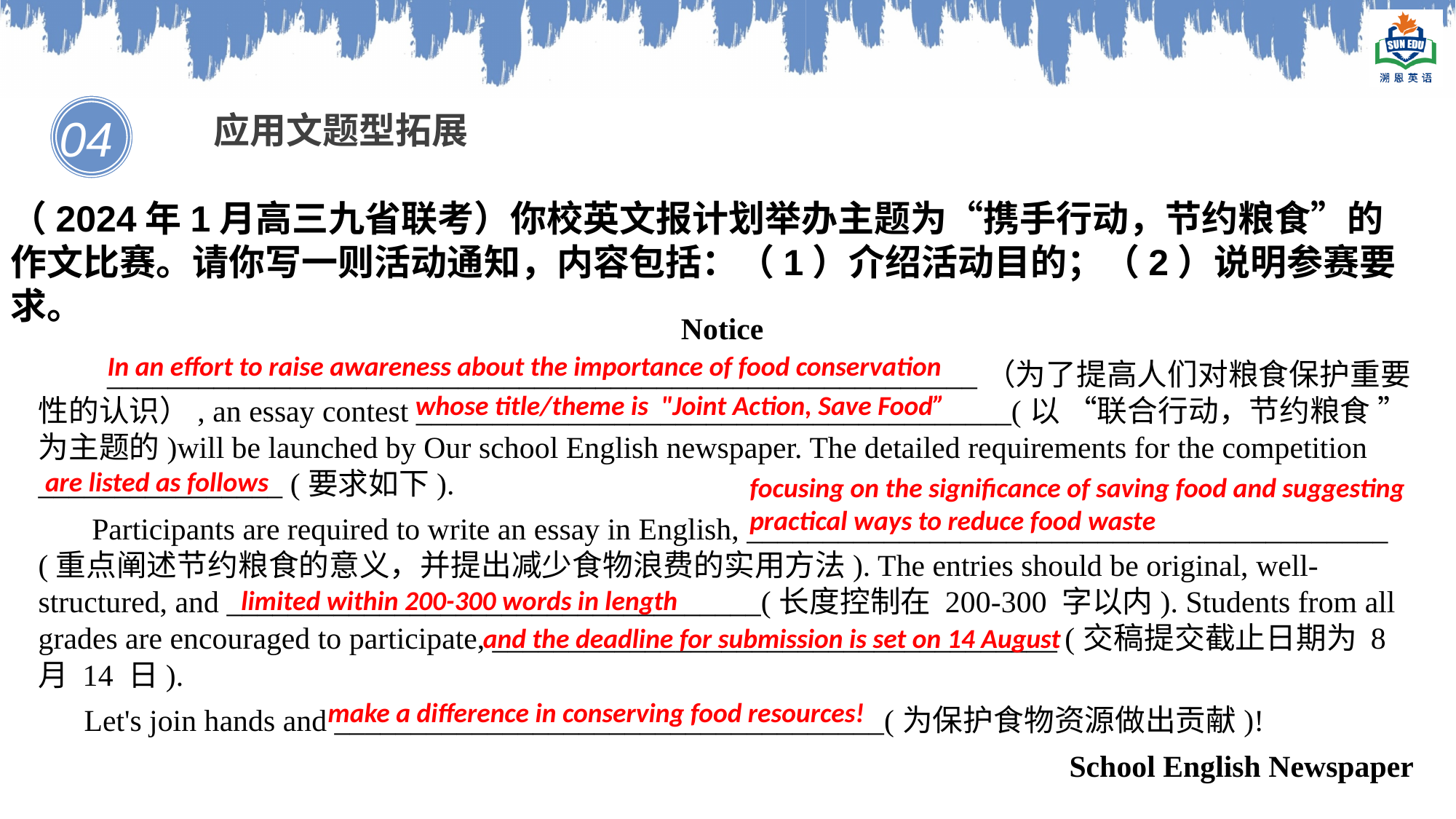

04
应用文题型拓展
（2024年1月高三九省联考）你校英文报计划举办主题为“携手行动，节约粮食”的作文比赛。请你写一则活动通知，内容包括：（1）介绍活动目的；（2）说明参赛要求。
Notice
         _________________________________________________________（为了提高人们对粮食保护重要性的认识）, an essay contest _______________________________________(以 “联合行动，节约粮食 ”为主题的)will be launched by Our school English newspaper. The detailed requirements for the competition ________________ (要求如下).
       Participants are required to write an essay in English, __________________________________________ (重点阐述节约粮食的意义，并提出减少食物浪费的实用方法). The entries should be original, well-structured, and ___________________________________(长度控制在 200-300 字以内). Students from all grades are encouraged to participate, _____________________________________ (交稿提交截止日期为 8 月 14 日).
      Let's join hands and ____________________________________(为保护食物资源做出贡献)!
School English Newspaper
In an effort to raise awareness about the importance of food conservation
whose title/theme is  "Joint Action, Save Food”
are listed as follows
focusing on the significance of saving food and suggesting practical ways to reduce food waste
limited within 200-300 words in length
and the deadline for submission is set on 14 August
make a difference in conserving food resources!